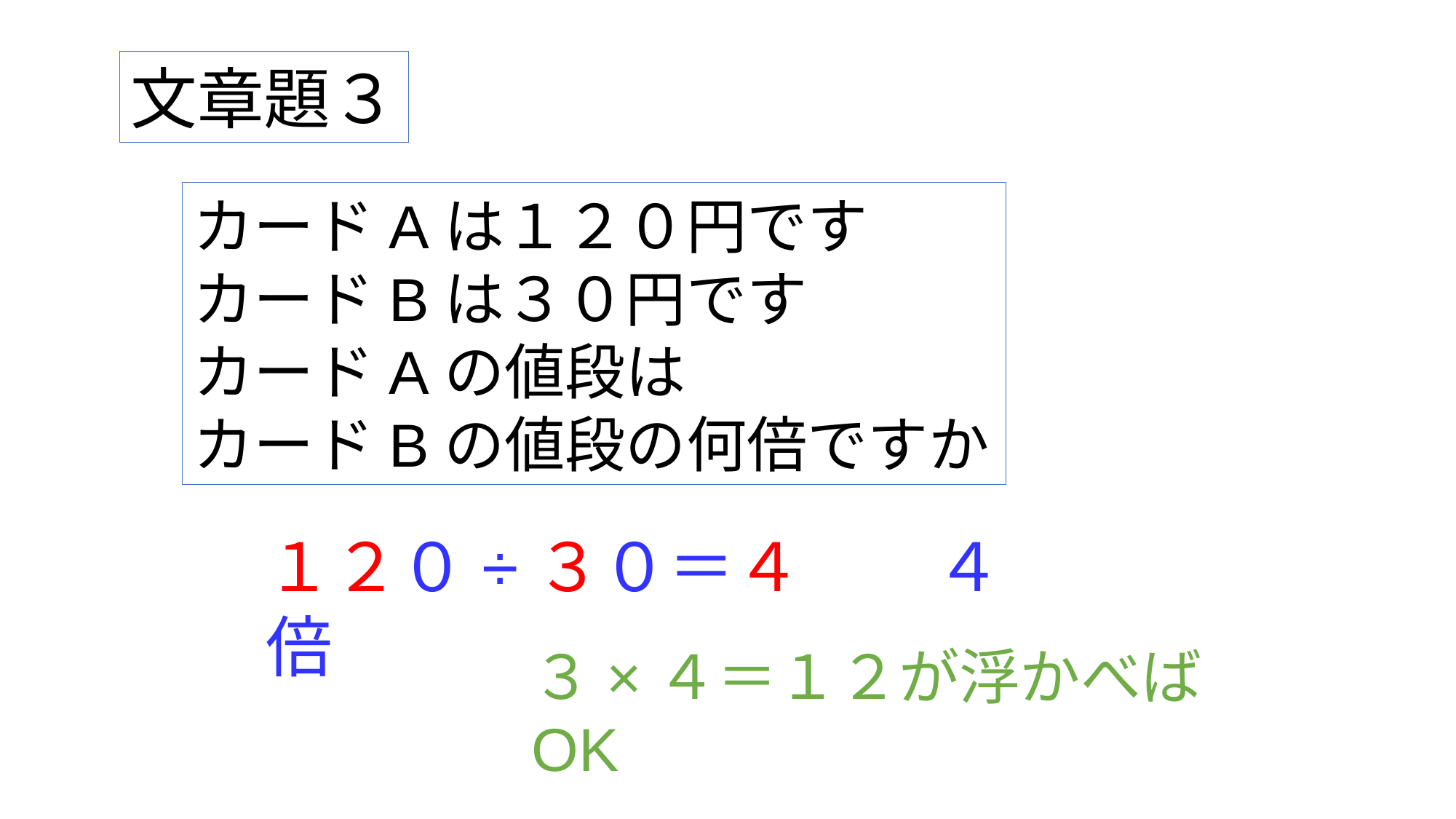

文章題３
カードAは１２０円です
カードBは３０円です
カードAの値段は
カードBの値段の何倍ですか
１２０÷３０＝４　　４倍
３×４＝１２が浮かべばOK